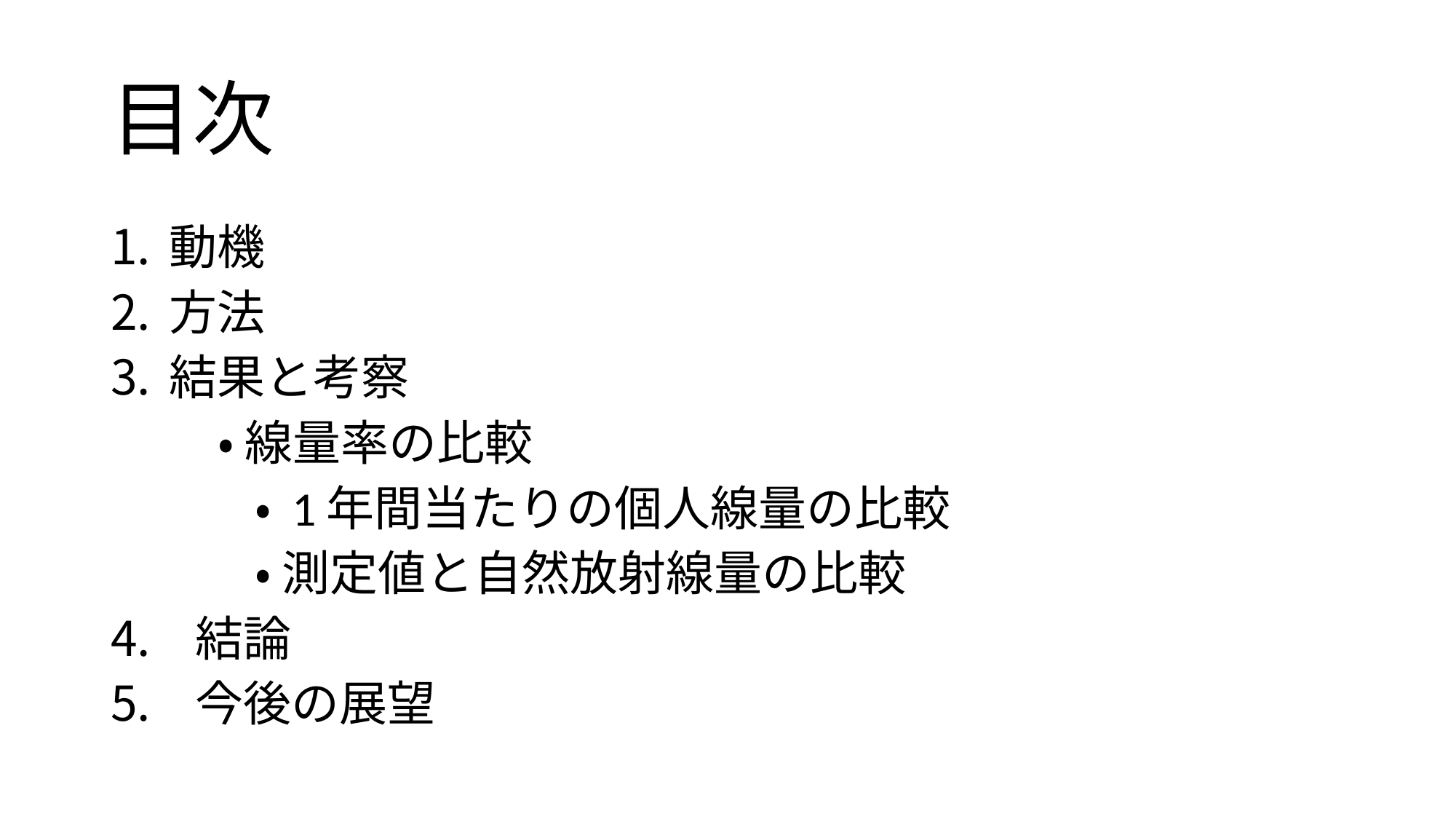

# 目次
動機
方法
結果と考察
         ・ 線量率の比較
　　　・ 1年間当たりの個人線量の比較
　　　・ 測定値と自然放射線量の比較
結論
今後の展望